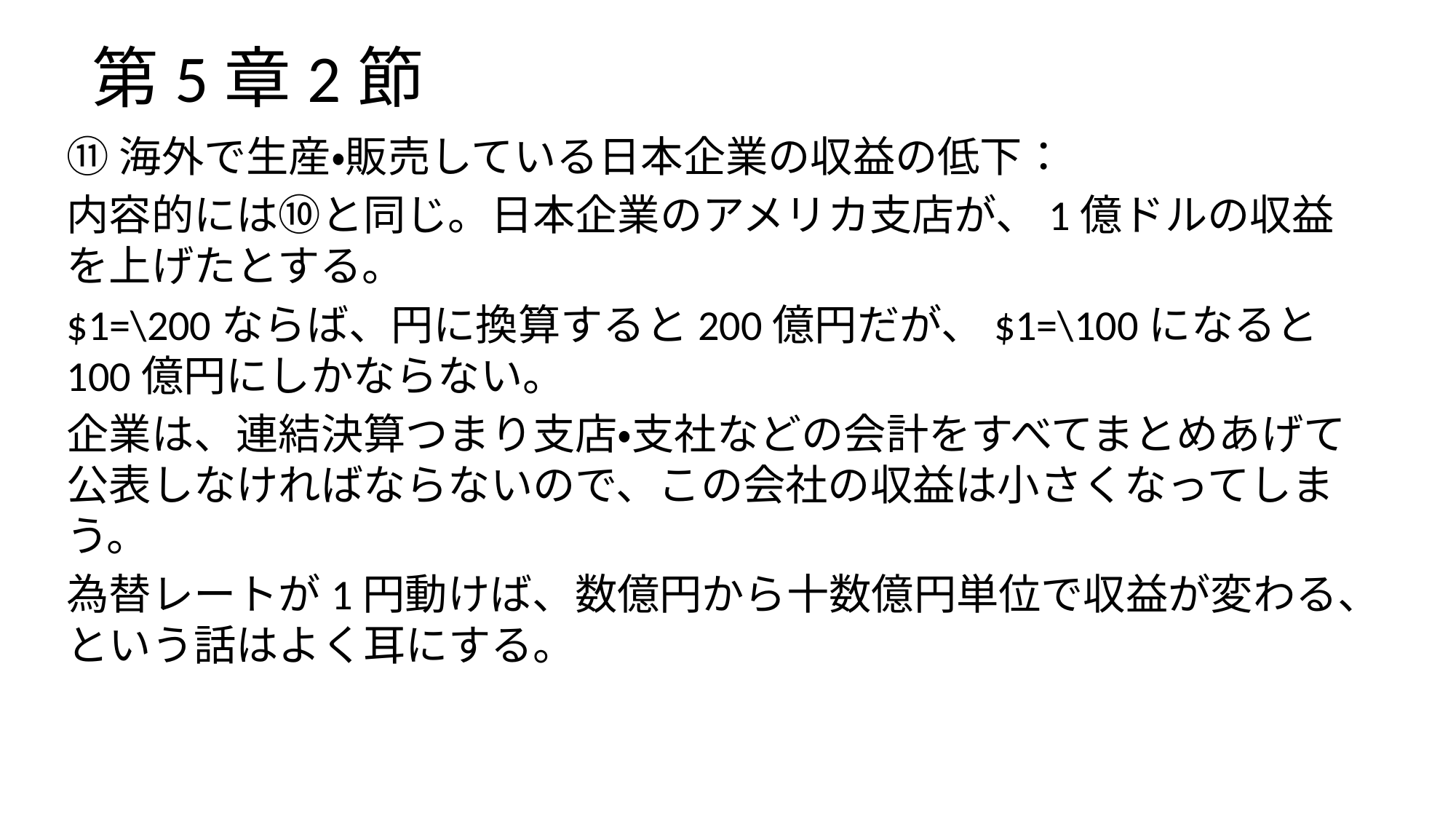

# 第5章2節
⑪海外で生産・販売している日本企業の収益の低下：
内容的には⑩と同じ。日本企業のアメリカ支店が、1億ドルの収益を上げたとする。
$1=\200ならば、円に換算すると200億円だが、$1=\100になると100億円にしかならない。
企業は、連結決算つまり支店・支社などの会計をすべてまとめあげて公表しなければならないので、この会社の収益は小さくなってしまう。
為替レートが1円動けば、数億円から十数億円単位で収益が変わる、という話はよく耳にする。